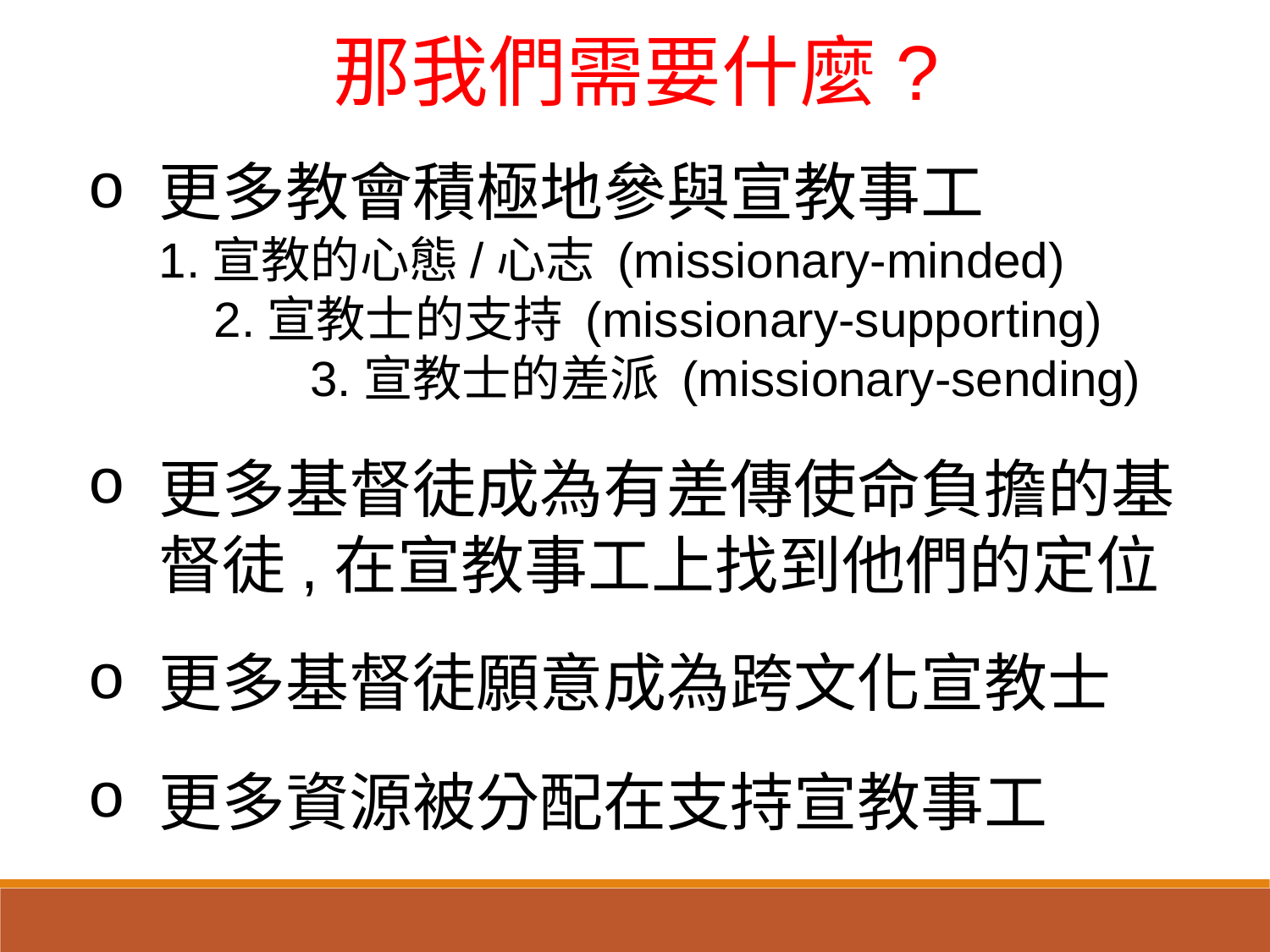

那我們需要什麼?
更多教會積極地參與宣教事工
1.宣教的心態/心志 (missionary-minded)              2.宣教士的支持 (missionary-supporting)                   3.宣教士的差派 (missionary-sending)

更多基督徒成為有差傳使命負擔的基督徒,在宣教事工上找到他們的定位

更多基督徒願意成為跨文化宣教士

更多資源被分配在支持宣教事工